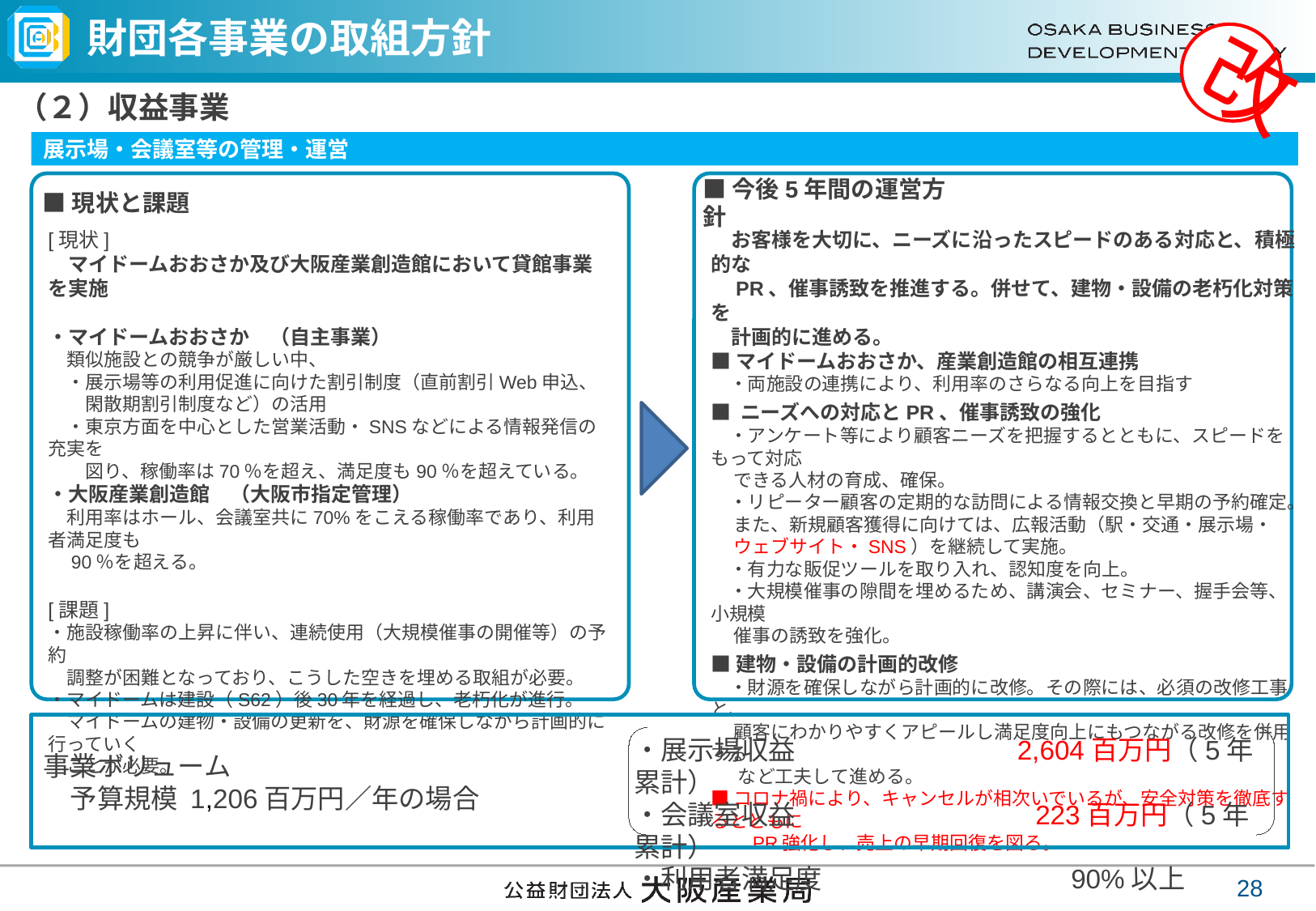

# 財団各事業の取組方針
改
（２）収益事業
展示場・会議室等の管理・運営

■現状と課題
■今後5年間の運営方針
　お客様を大切に、ニーズに沿ったスピードのある対応と、積極的な
　PR、催事誘致を推進する。併せて、建物・設備の老朽化対策を
　計画的に進める。
■マイドームおおさか、産業創造館の相互連携
　・両施設の連携により、利用率のさらなる向上を目指す
■ ニーズへの対応とPR、催事誘致の強化
　・アンケート等により顧客ニーズを把握するとともに、スピードをもって対応
　 できる人材の育成、確保。
　・リピーター顧客の定期的な訪問による情報交換と早期の予約確定。
　 また、新規顧客獲得に向けては、広報活動（駅・交通・展示場・
　 ウェブサイト・SNS）を継続して実施。
　・有力な販促ツールを取り入れ、認知度を向上。
　・大規模催事の隙間を埋めるため、講演会、セミナー、握手会等、小規模
　 催事の誘致を強化。
■建物・設備の計画的改修
　・財源を確保しながら計画的に改修。その際には、必須の改修工事と、
　 顧客にわかりやすくアピールし満足度向上にもつながる改修を併用する
 　など工夫して進める。
■コロナ禍により、キャンセルが相次いでいるが、安全対策を徹底するとともに
　　PR強化し、売上の早期回復を図る。

[現状]
　マイドームおおさか及び大阪産業創造館において貸館事業を実施

・マイドームおおさか　（自主事業）
　類似施設との競争が厳しい中、
　・展示場等の利用促進に向けた割引制度（直前割引Web申込、
　　閑散期割引制度など）の活用
　・東京方面を中心とした営業活動・SNSなどによる情報発信の充実を
　　図り、稼働率は70％を超え、満足度も90％を超えている。
・大阪産業創造館　（大阪市指定管理）
　利用率はホール、会議室共に70%をこえる稼働率であり、利用者満足度も
　90％を超える。

[課題]
・施設稼働率の上昇に伴い、連続使用（大規模催事の開催等）の予約
　調整が困難となっており、こうした空きを埋める取組が必要。
・マイドームは建設（S62）後30年を経過し、老朽化が進行。
　マイドームの建物・設備の更新を、財源を確保しながら計画的に行っていく
　ことが必要。

事業ボリューム
　予算規模 1,206百万円／年の場合
・展示場収益　　　　　　　　2,604百万円（5年累計）
・会議室収益　　　　　　　   　223百万円（5年累計）
・利用者満足度　　　　　　　　　90%以上
28